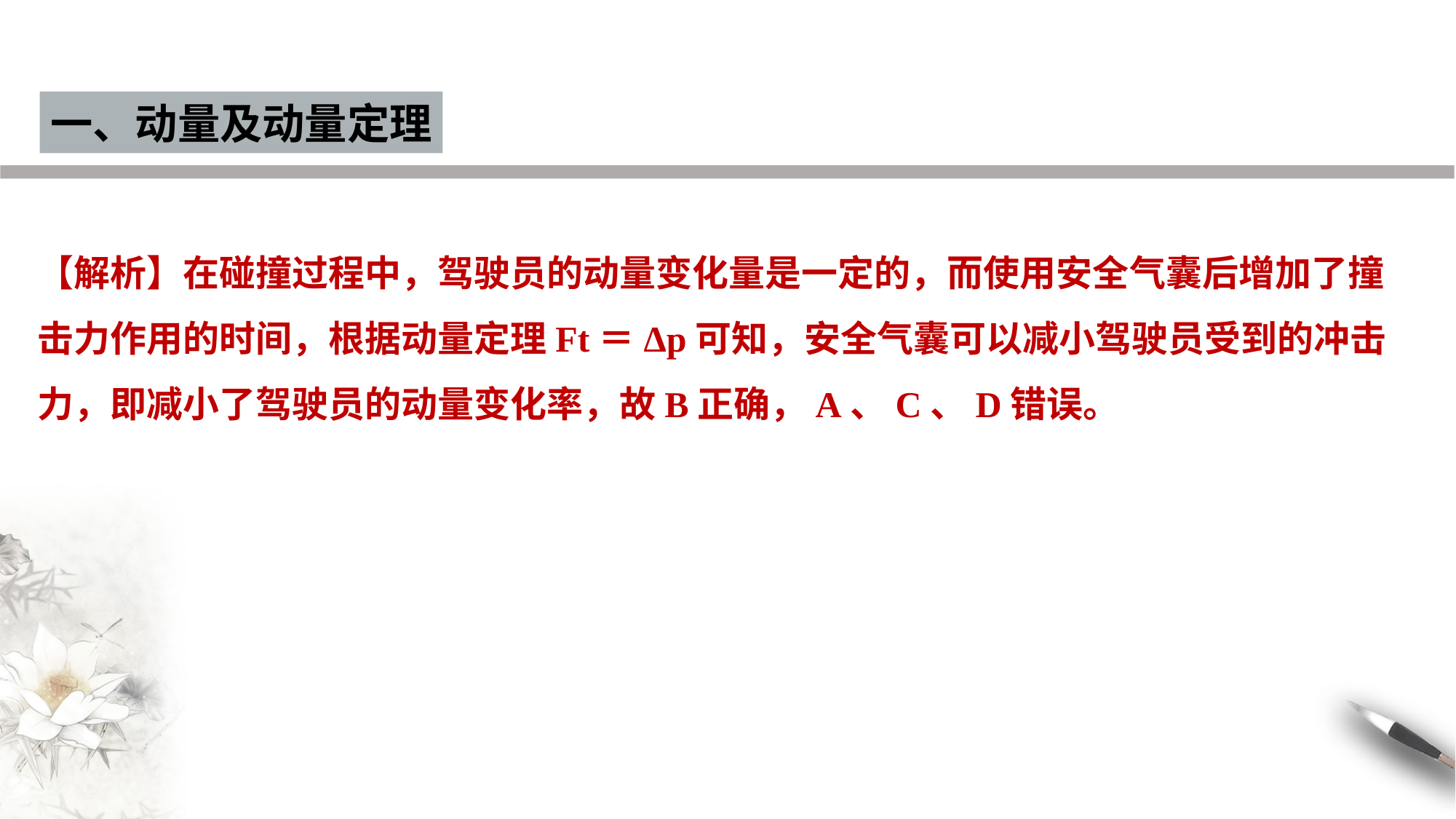

一、动量及动量定理

【解析】在碰撞过程中，驾驶员的动量变化量是一定的，而使用安全气囊后增加了撞击力作用的时间，根据动量定理Ft＝Δp可知，安全气囊可以减小驾驶员受到的冲击力，即减小了驾驶员的动量变化率，故B正确，A、C、D错误。